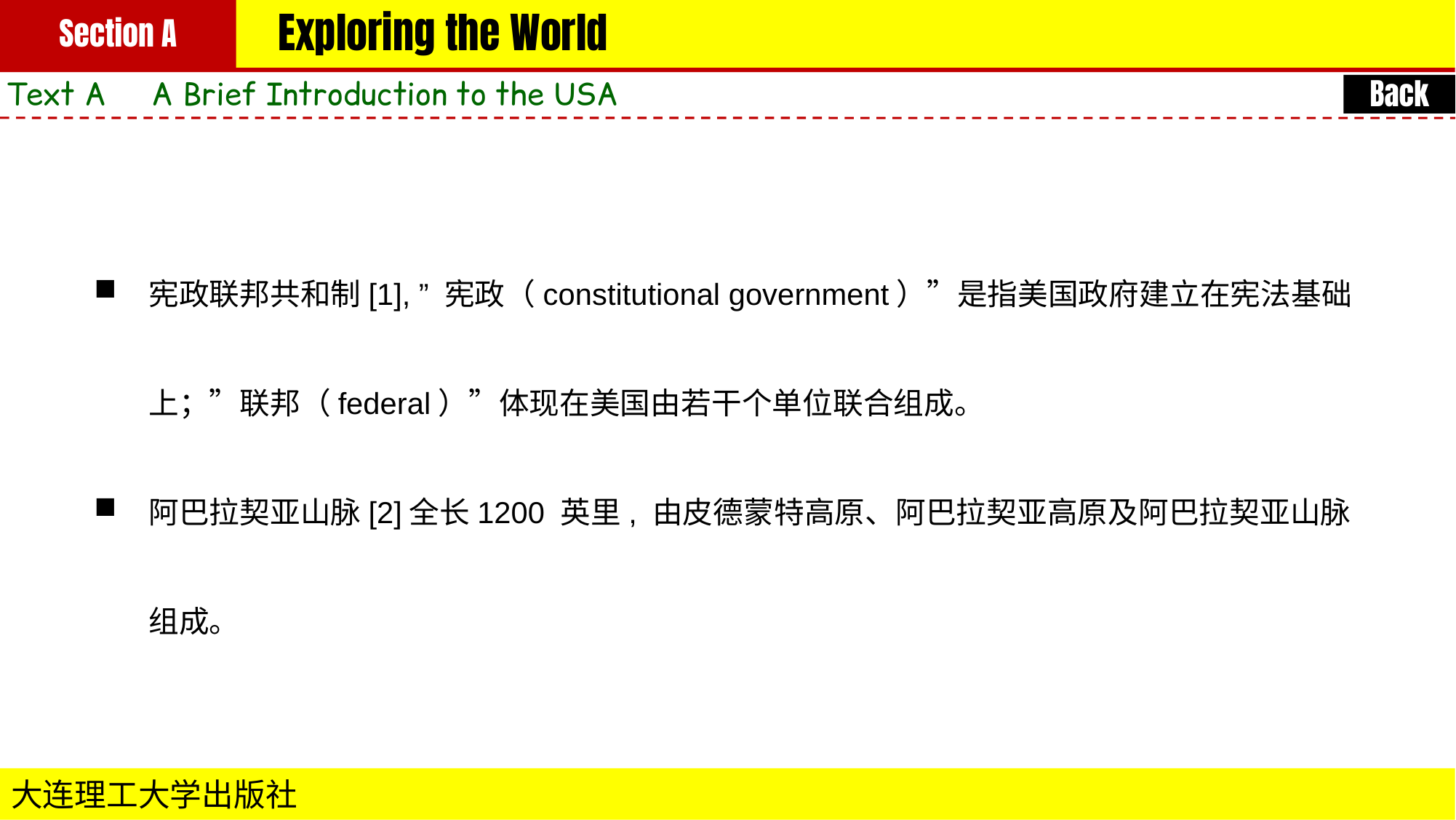

Section A
# Exploring the World
Text A　A Brief Introduction to the USA
Back
宪政联邦共和制[1], ” 宪政（constitutional government）”是指美国政府建立在宪法基础上；”联邦（federal）”体现在美国由若干个单位联合组成。
阿巴拉契亚山脉[2]全长1200 英里, 由皮德蒙特高原、阿巴拉契亚高原及阿巴拉契亚山脉组成。